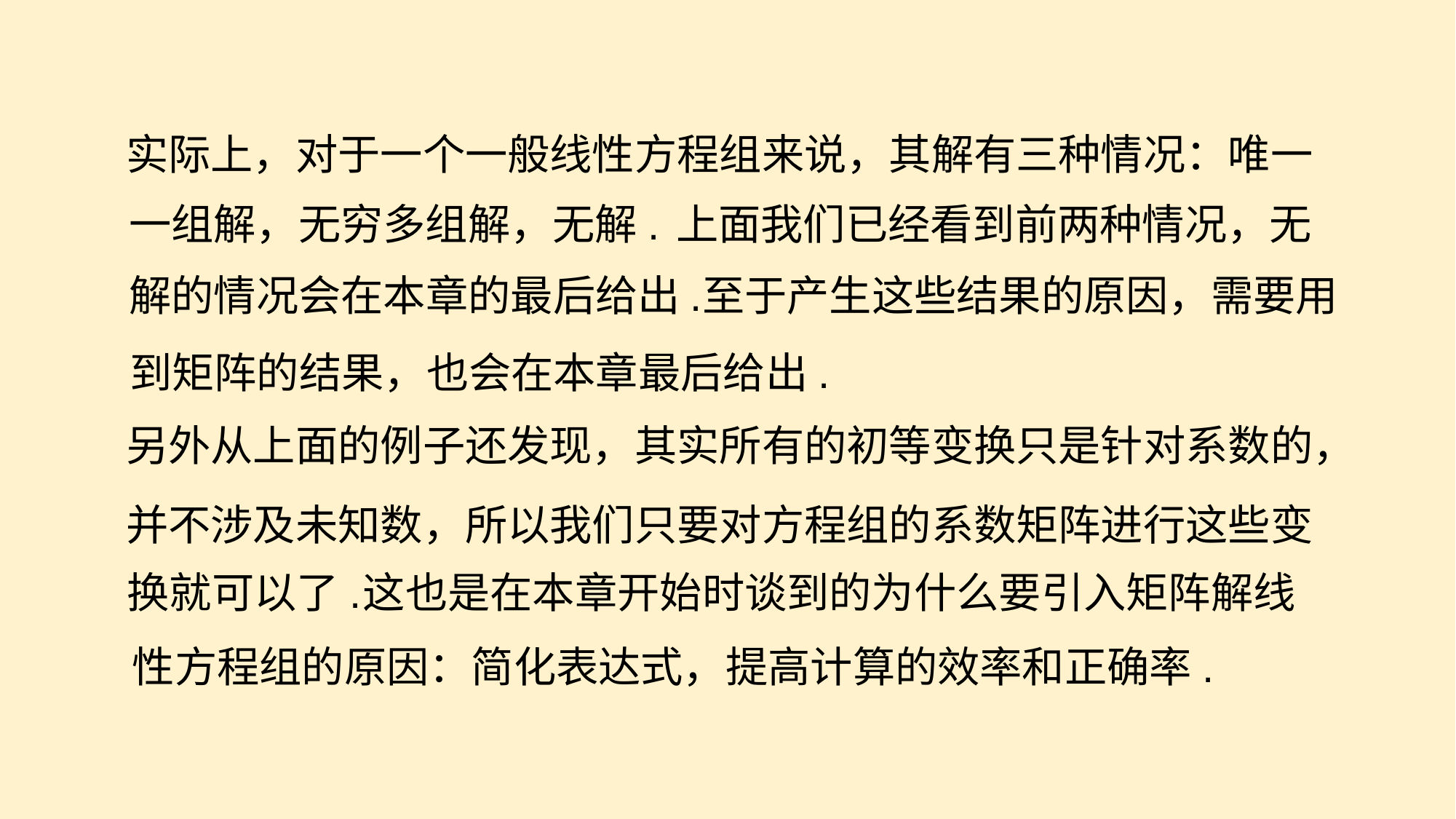

实际上，对于一个一般线性方程组来说，其解有三种情况：唯一
一组解，无穷多组解，无解.
上面我们已经看到前两种情况，无
解的情况会在本章的最后给出.
至于产生这些结果的原因，需要用
到矩阵的结果，也会在本章最后给出.
另外从上面的例子还发现，其实所有的初等变换只是针对系数的，
并不涉及未知数，所以我们只要对方程组的系数矩阵进行这些变
换就可以了.
这也是在本章开始时谈到的为什么要引入矩阵解线
性方程组的原因：简化表达式，提高计算的效率和正确率.